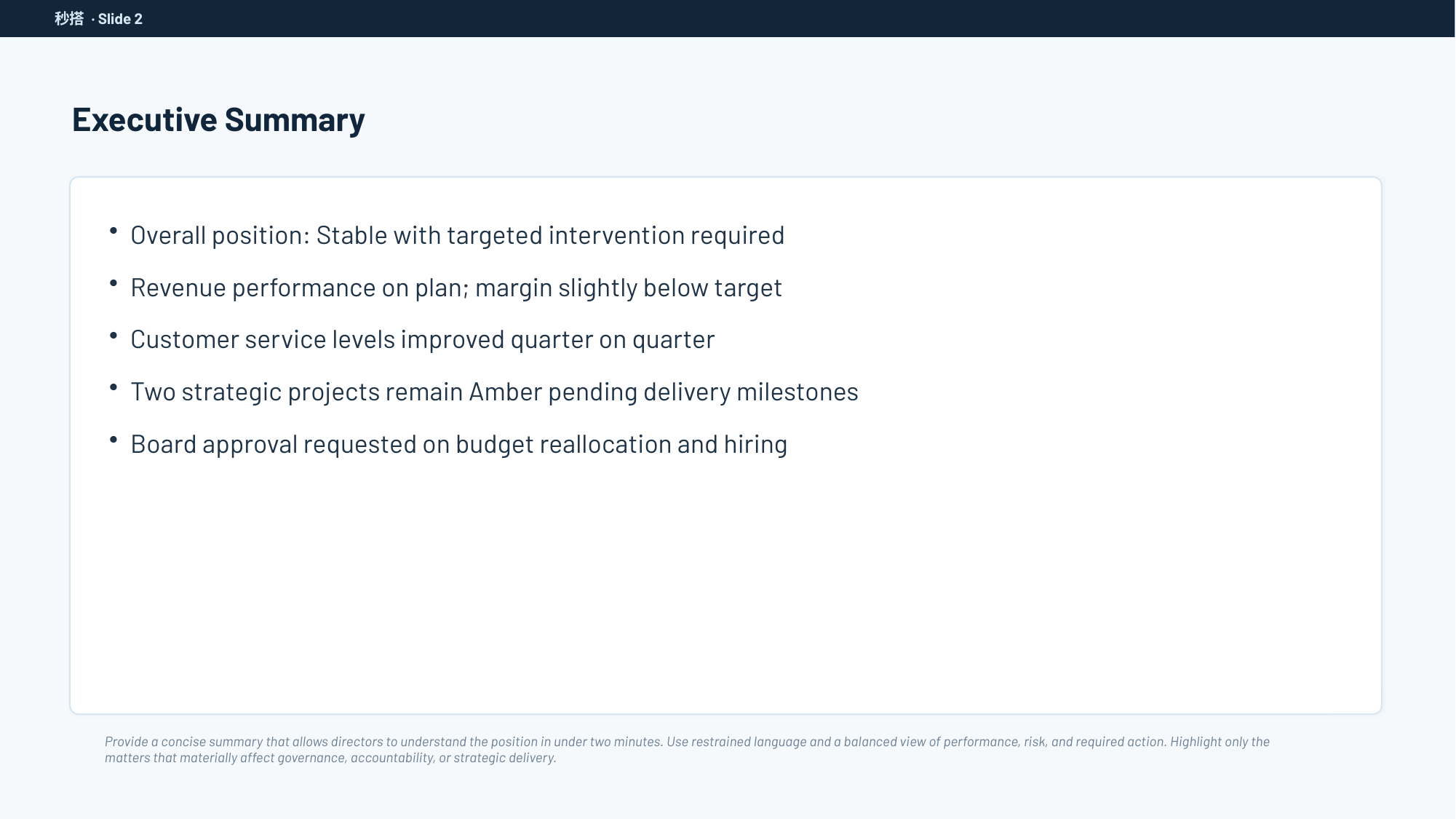

秒搭 · Slide 2
Executive Summary

Overall position: Stable with targeted intervention required
Revenue performance on plan; margin slightly below target
Customer service levels improved quarter on quarter
Two strategic projects remain Amber pending delivery milestones
Board approval requested on budget reallocation and hiring
Provide a concise summary that allows directors to understand the position in under two minutes. Use restrained language and a balanced view of performance, risk, and required action. Highlight only the matters that materially affect governance, accountability, or strategic delivery.